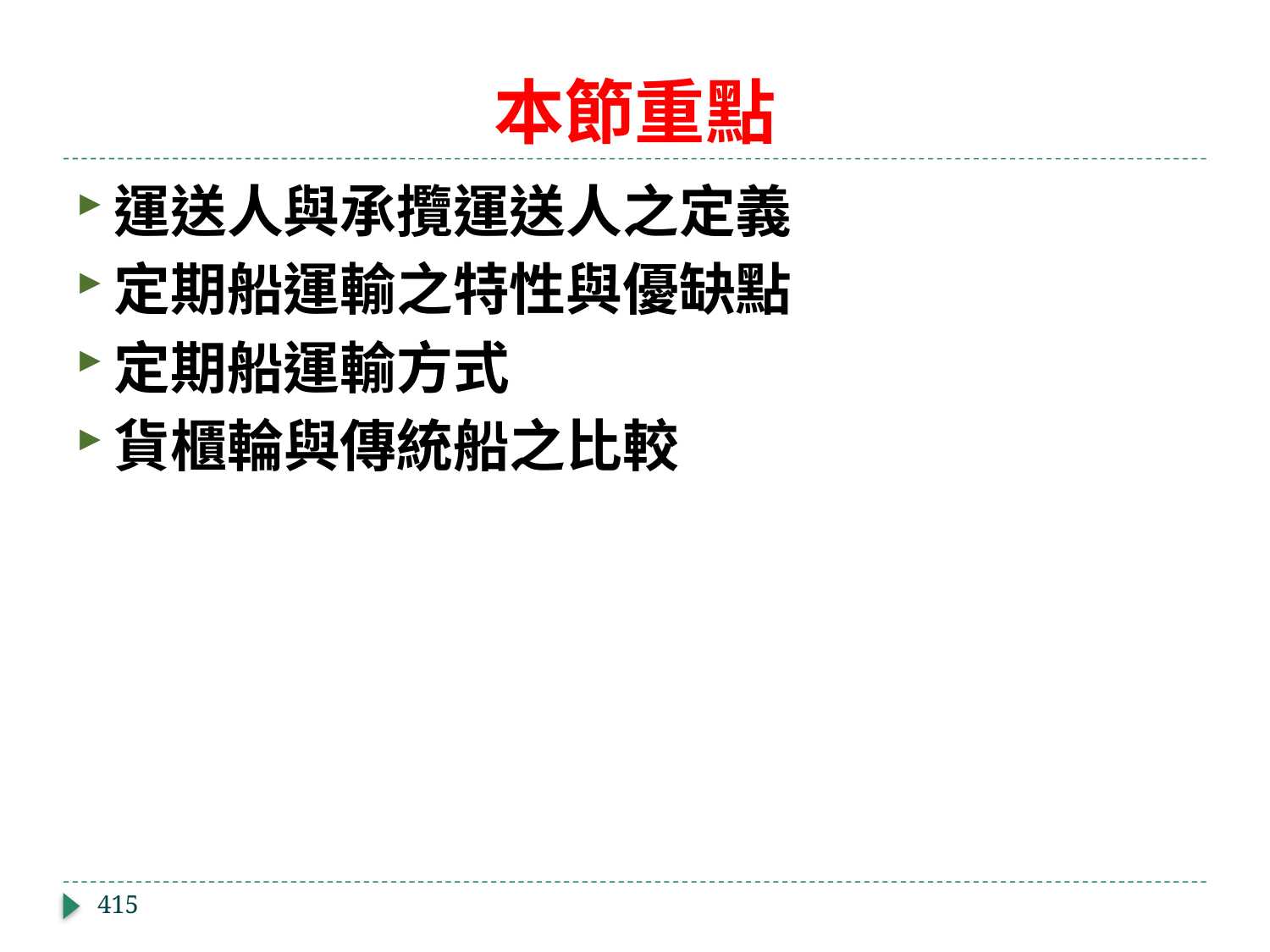

# 本節重點
運送人與承攬運送人之定義
定期船運輸之特性與優缺點
定期船運輸方式
貨櫃輪與傳統船之比較
415